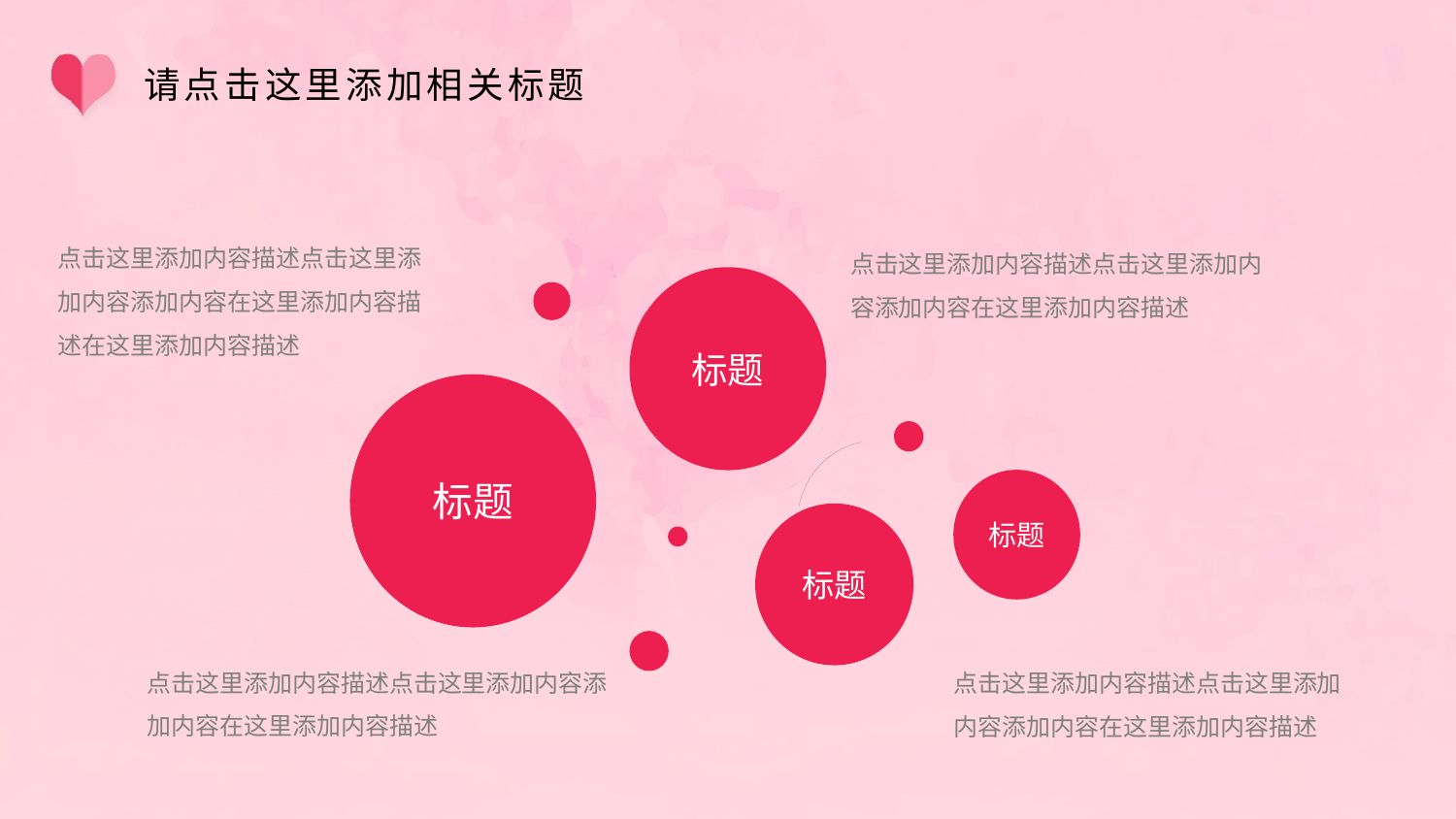

# 请点击这里添加相关标题
点击这里添加内容描述点击这里添加内容添加内容在这里添加内容描述在这里添加内容描述
点击这里添加内容描述点击这里添加内容添加内容在这里添加内容描述
标题

标题

标题
标题

点击这里添加内容描述点击这里添加内容添加内容在这里添加内容描述
点击这里添加内容描述点击这里添加内容添加内容在这里添加内容描述